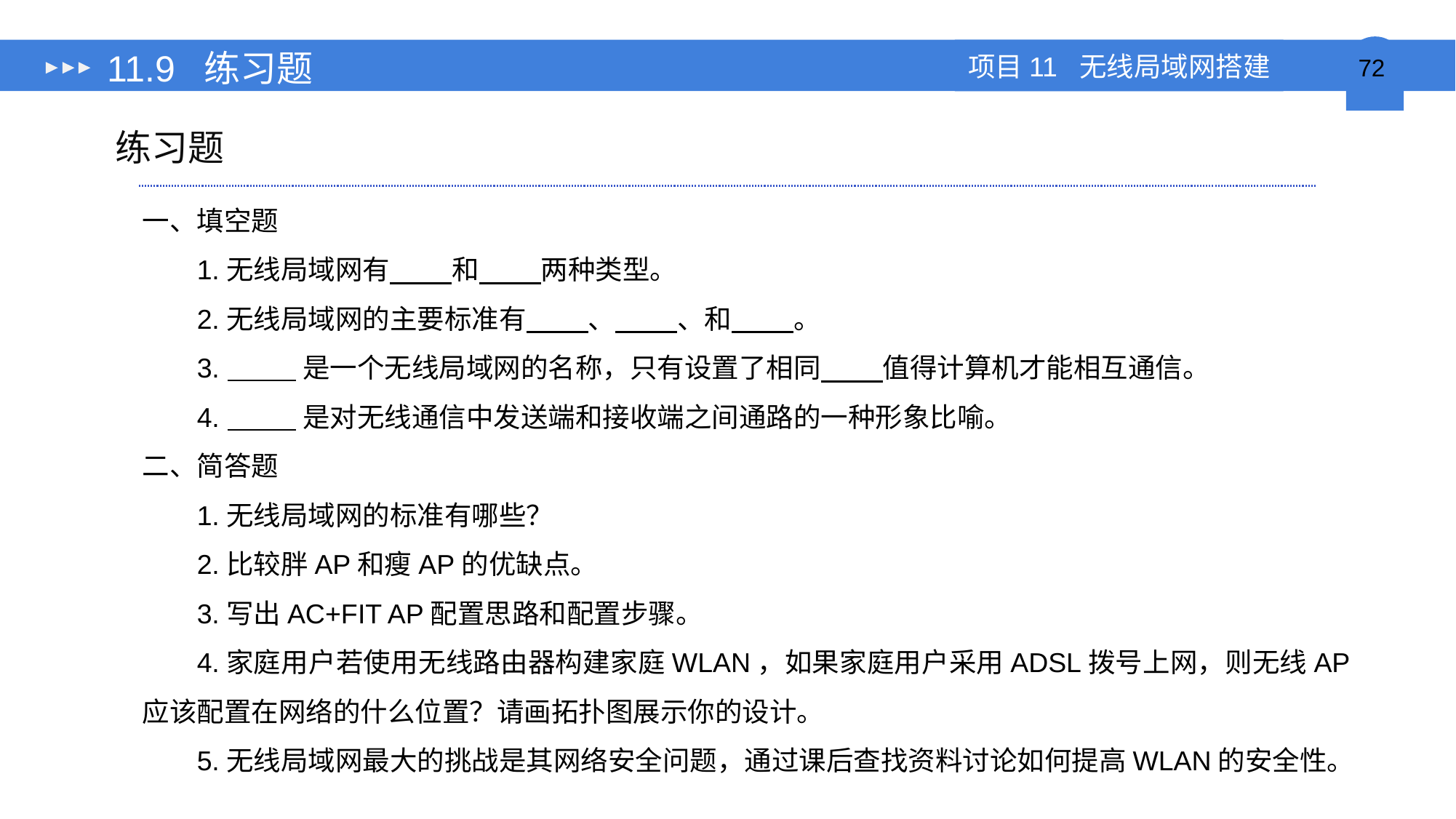

# 11.9  练习题
练习题
一、填空题
1.无线局域网有          和          两种类型。
2.无线局域网的主要标准有          、          、和          。
3.          是一个无线局域网的名称，只有设置了相同          值得计算机才能相互通信。
4.          是对无线通信中发送端和接收端之间通路的一种形象比喻。
二、简答题
1.无线局域网的标准有哪些？
2.比较胖AP和瘦AP的优缺点。
3.写出AC+FIT AP配置思路和配置步骤。
4.家庭用户若使用无线路由器构建家庭WLAN，如果家庭用户采用ADSL拨号上网，则无线AP应该配置在网络的什么位置？请画拓扑图展示你的设计。
5.无线局域网最大的挑战是其网络安全问题，通过课后查找资料讨论如何提高WLAN的安全性。